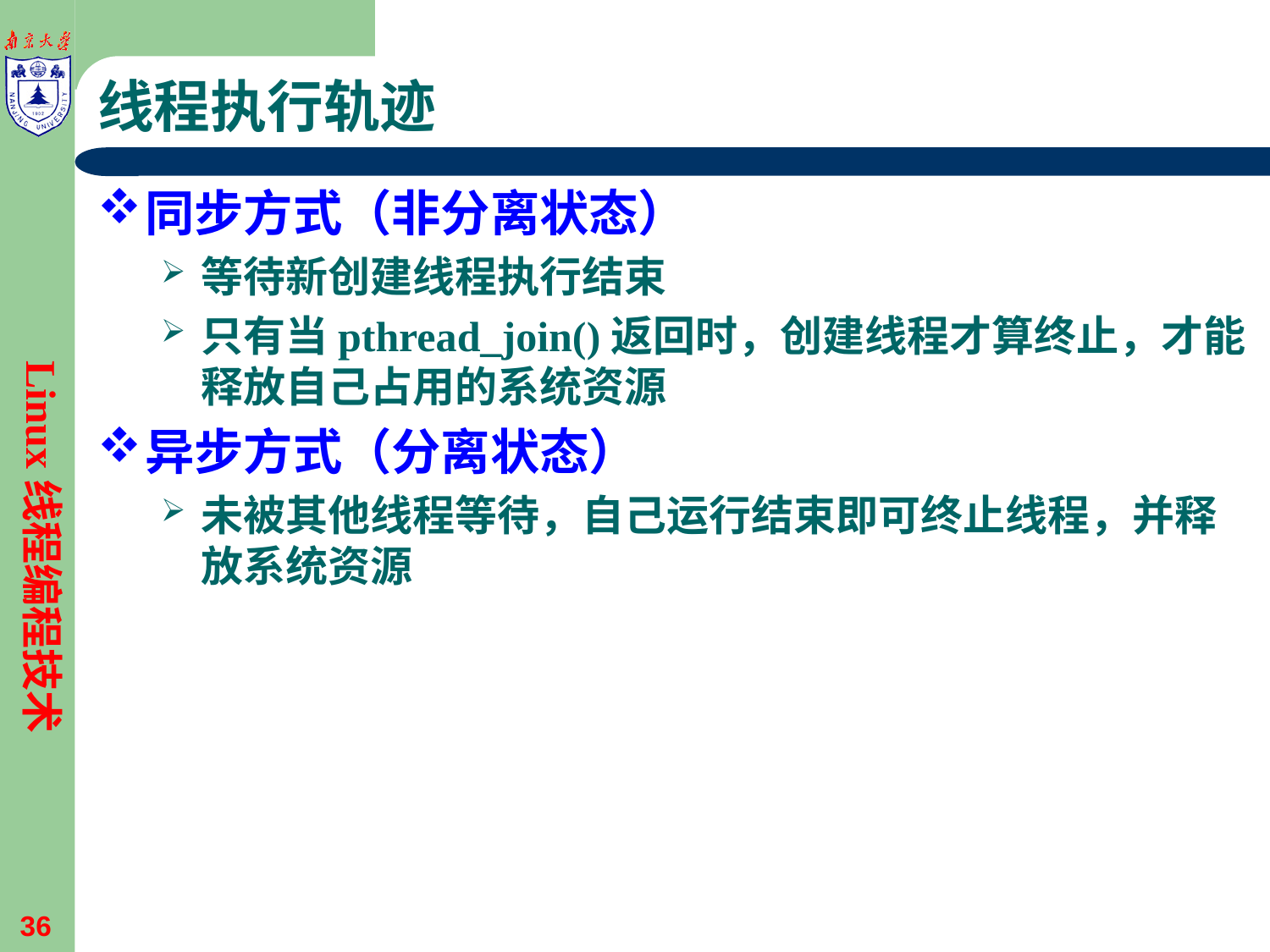

# 线程执行轨迹
同步方式（非分离状态）
等待新创建线程执行结束
只有当pthread_join()返回时，创建线程才算终止，才能释放自己占用的系统资源
异步方式（分离状态）
未被其他线程等待，自己运行结束即可终止线程，并释放系统资源
Linux线程编程技术
36